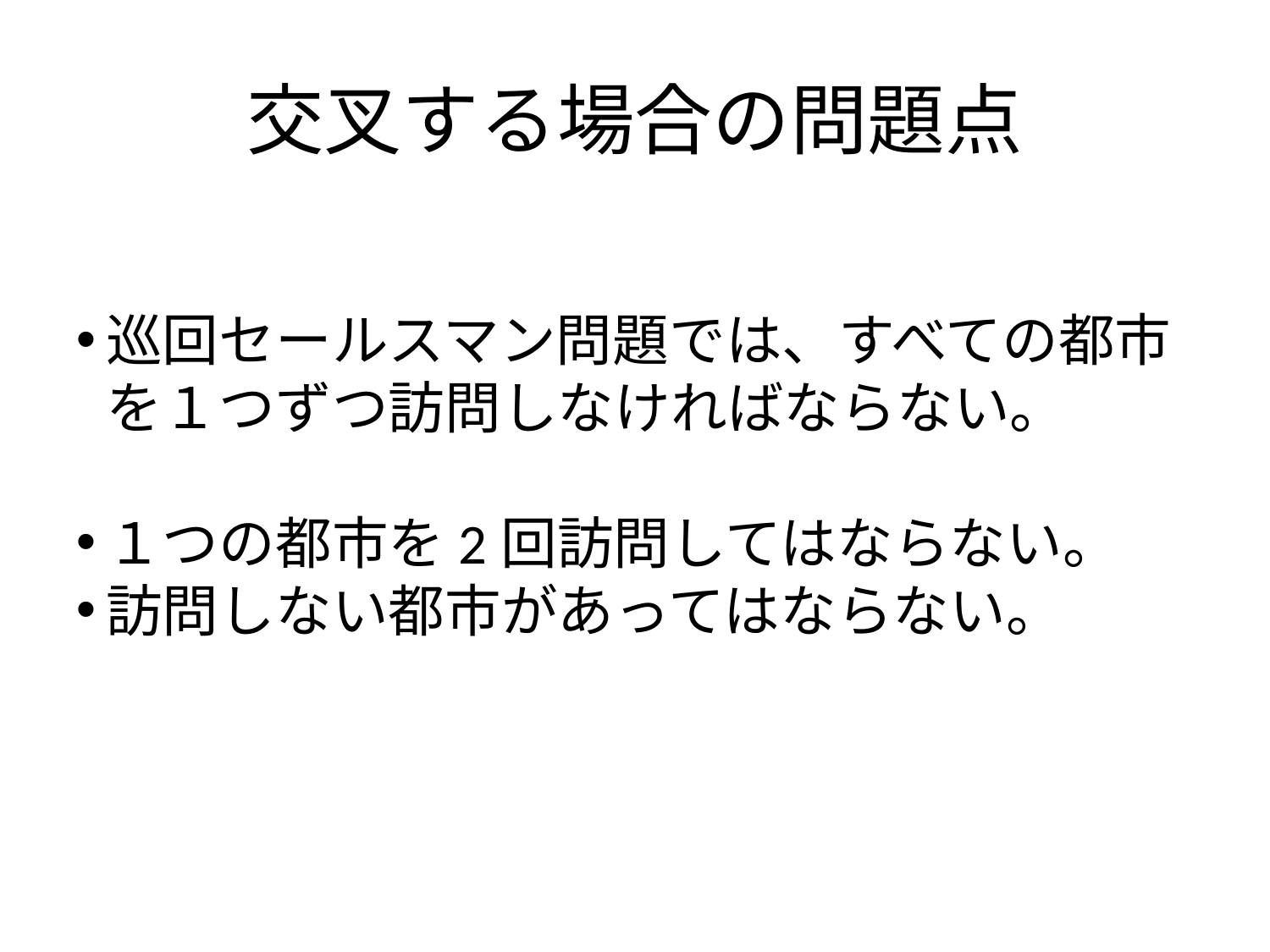

交叉する場合の問題点

巡回セールスマン問題では、すべての都市を１つずつ訪問しなければならない。

１つの都市を2回訪問してはならない。
訪問しない都市があってはならない。